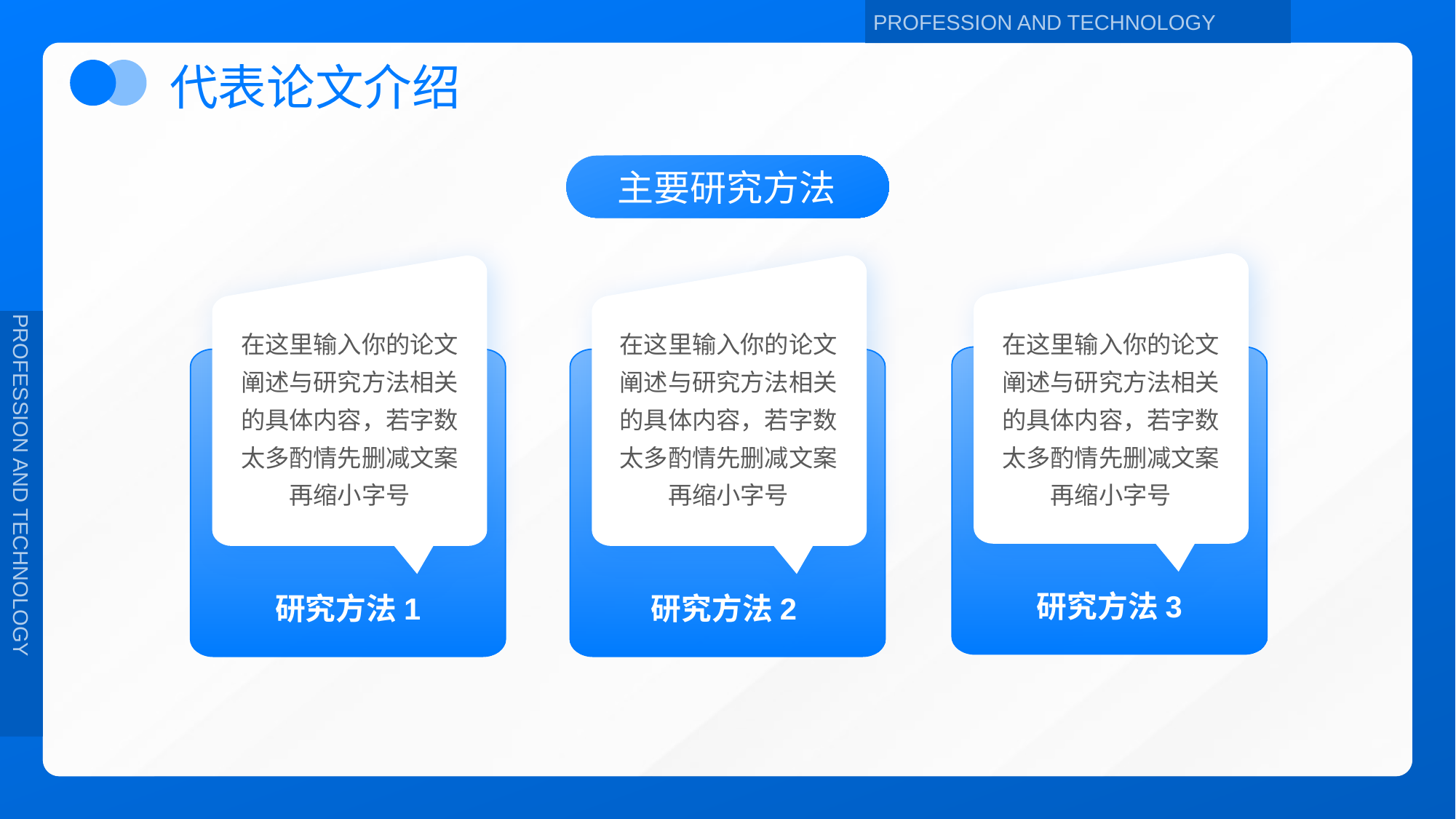

代表论文介绍

主要研究方法

在这里输入你的论文阐述与研究方法相关的具体内容，若字数太多酌情先删减文案再缩小字号
在这里输入你的论文阐述与研究方法相关的具体内容，若字数太多酌情先删减文案再缩小字号
在这里输入你的论文阐述与研究方法相关的具体内容，若字数太多酌情先删减文案再缩小字号

研究方法3
研究方法1
研究方法2